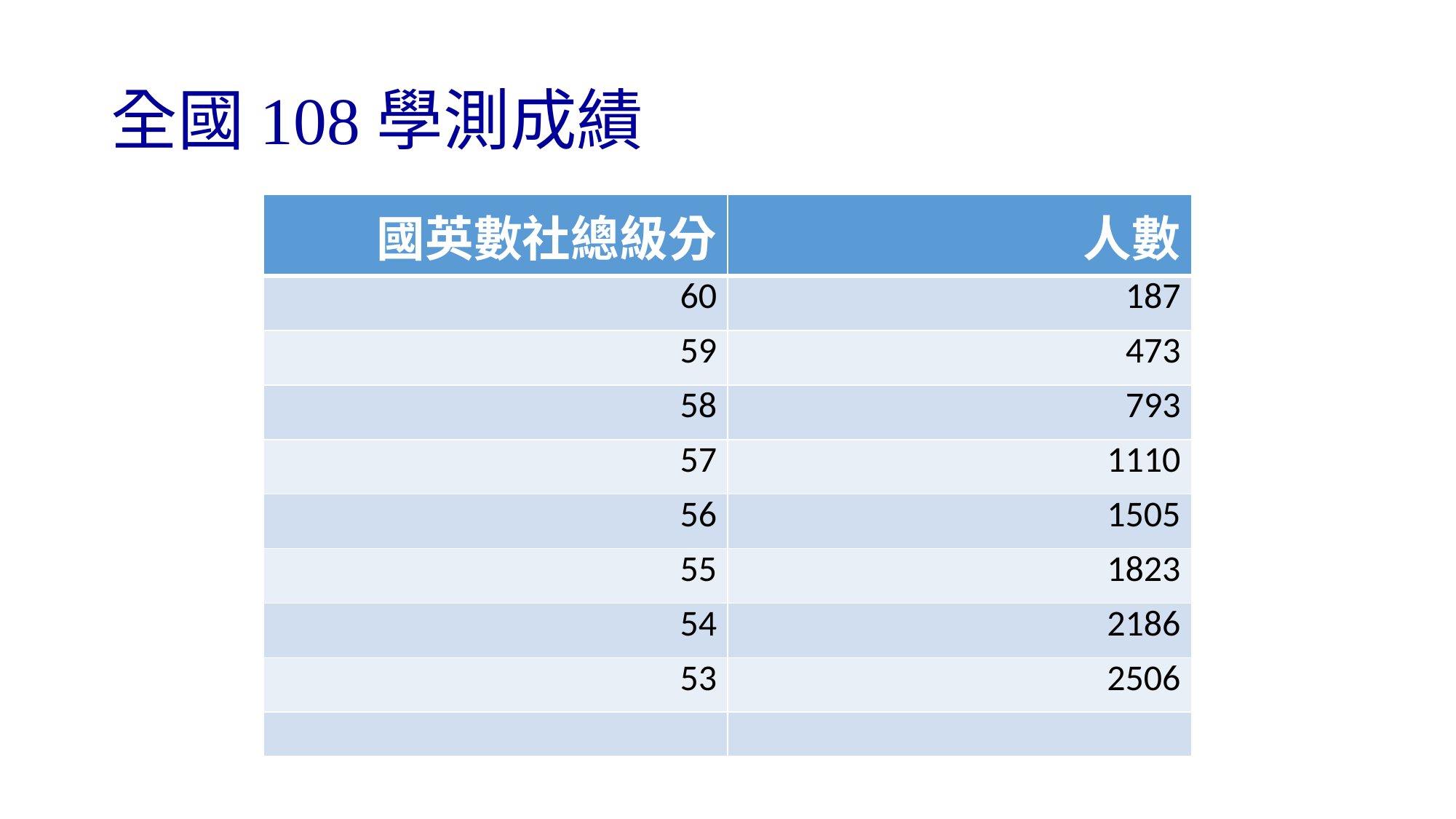

# 全國108學測成績
| 國英數社總級分 | 人數 |
| --- | --- |
| 60 | 187 |
| 59 | 473 |
| 58 | 793 |
| 57 | 1110 |
| 56 | 1505 |
| 55 | 1823 |
| 54 | 2186 |
| 53 | 2506 |
|  |  |